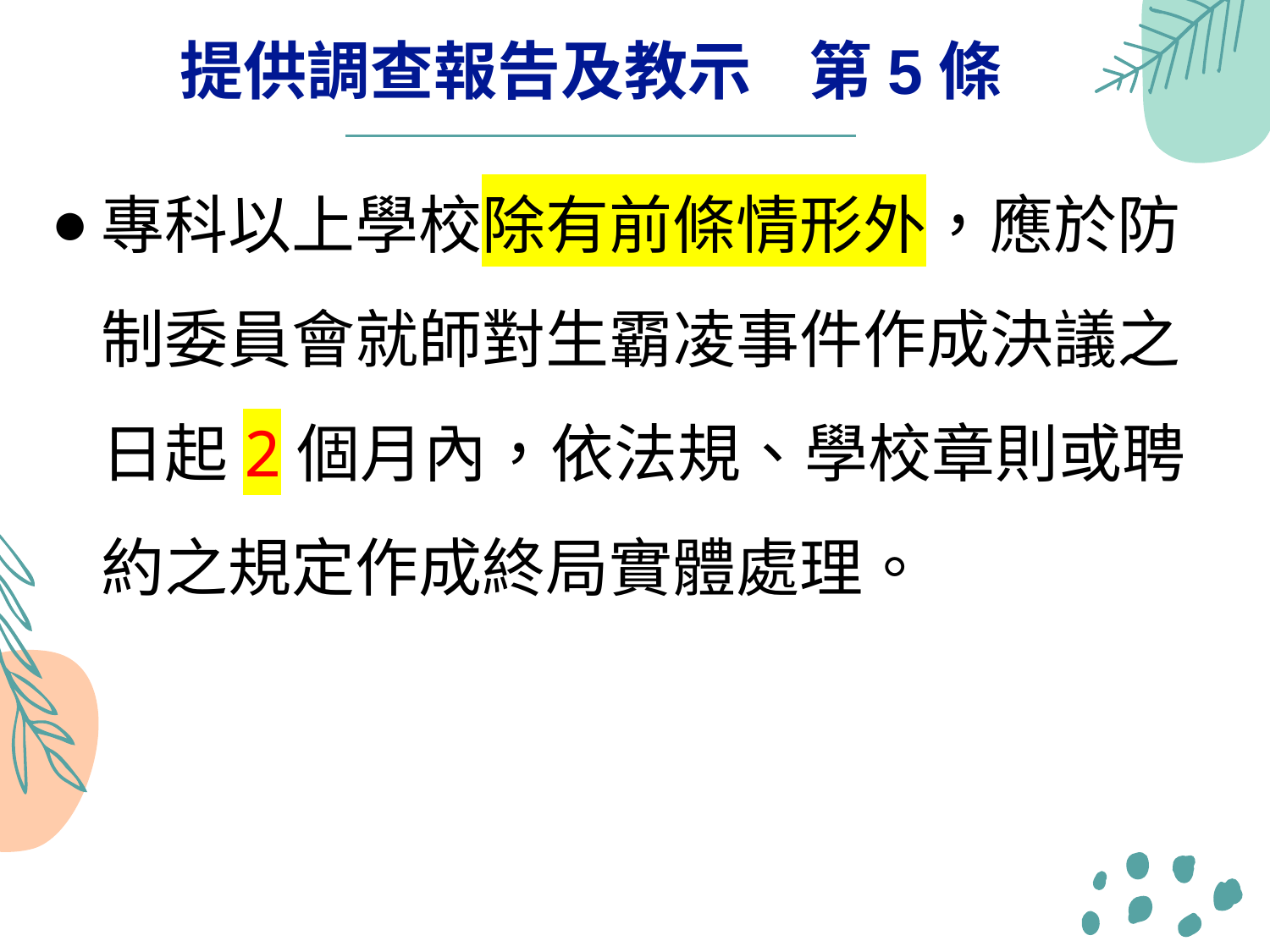

提供調查報告及教示    第5條
專科以上學校除有前條情形外，應於防制委員會就師對生霸凌事件作成決議之日起2個月內，依法規、學校章則或聘約之規定作成終局實體處理。